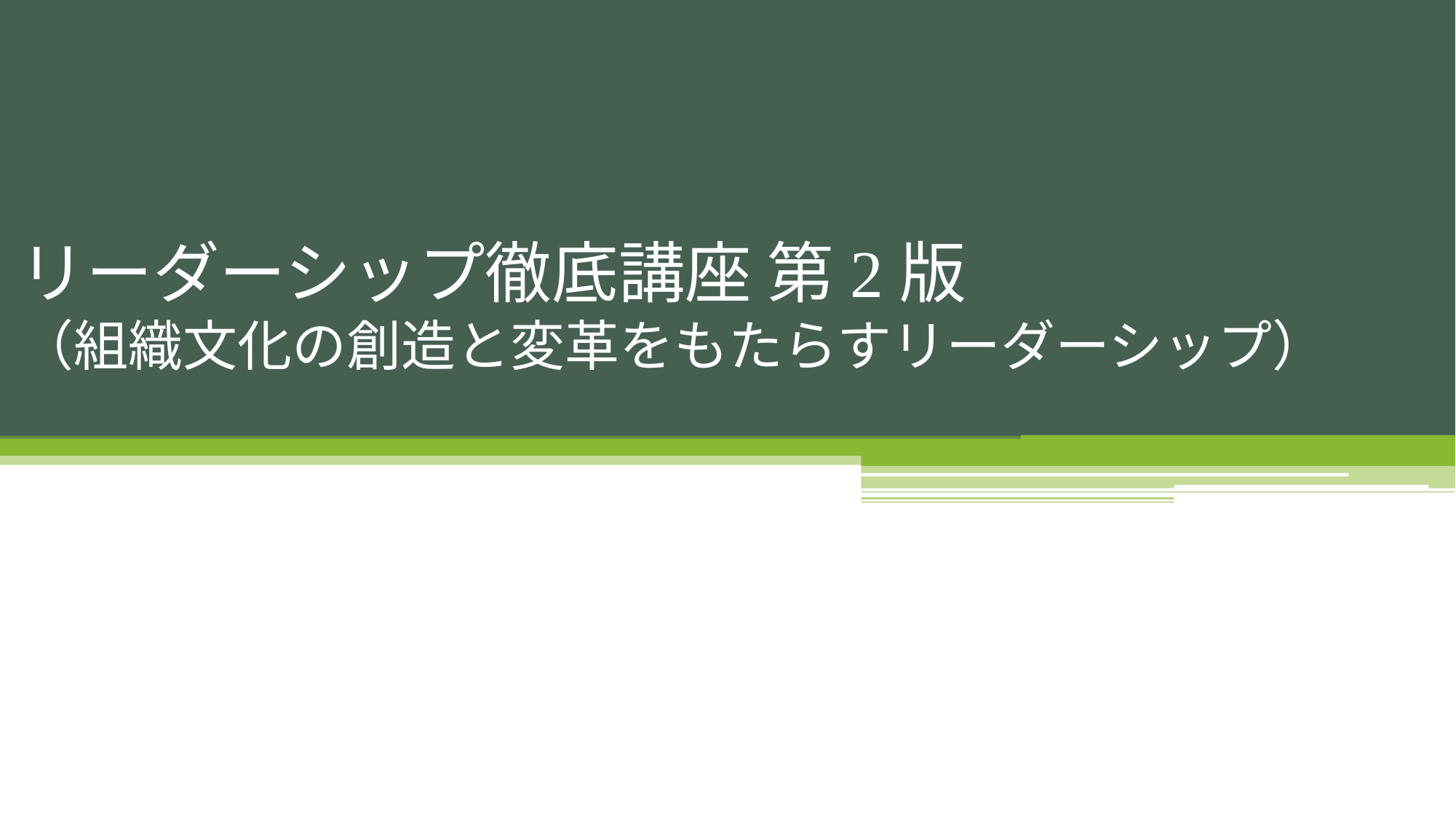

# リーダーシップ徹底講座 第2版 （組織文化の創造と変革をもたらすリーダーシップ）